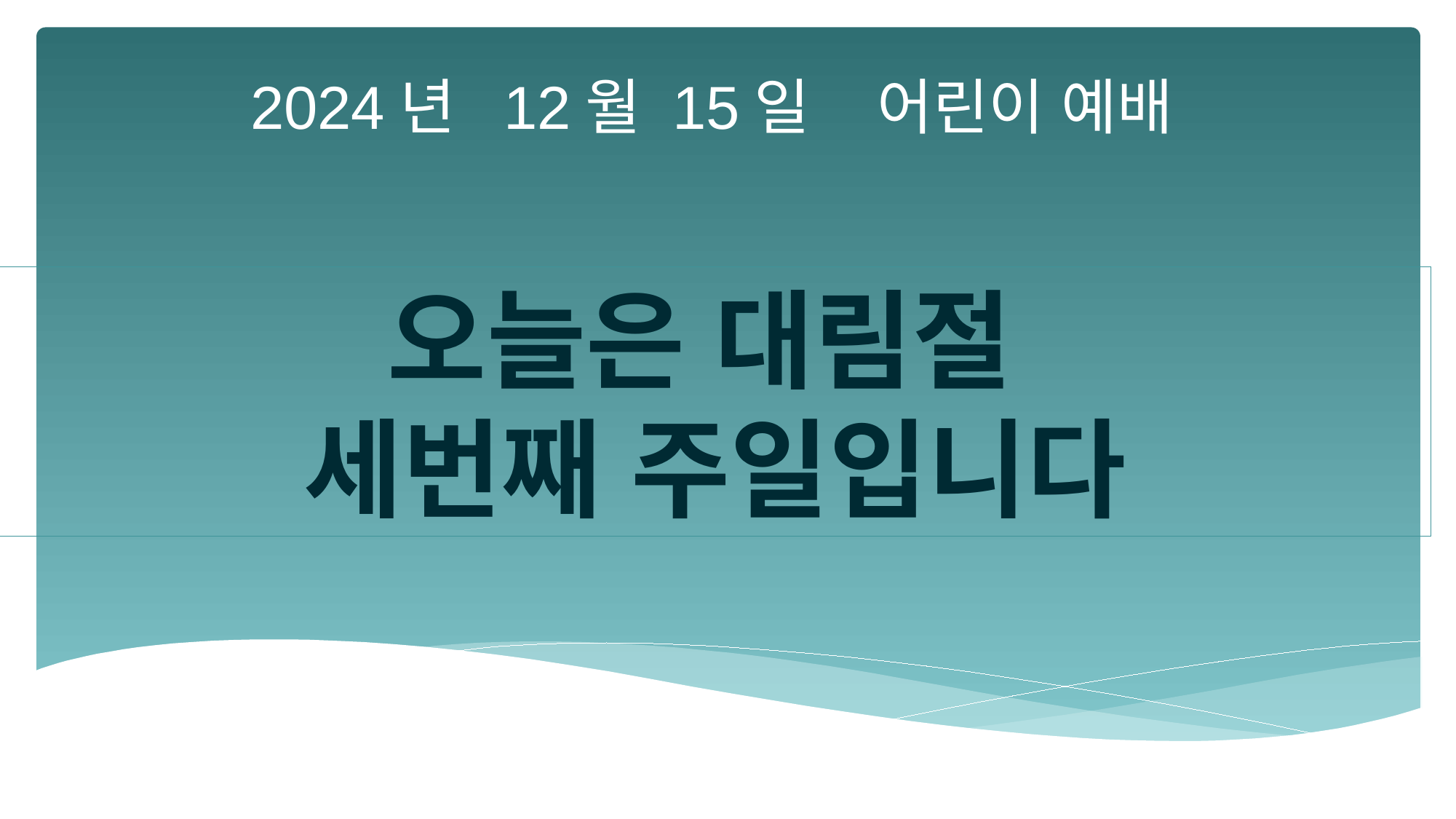

2024년  12월 15일    어린이 예배
오늘은 대림절
세번째 주일입니다